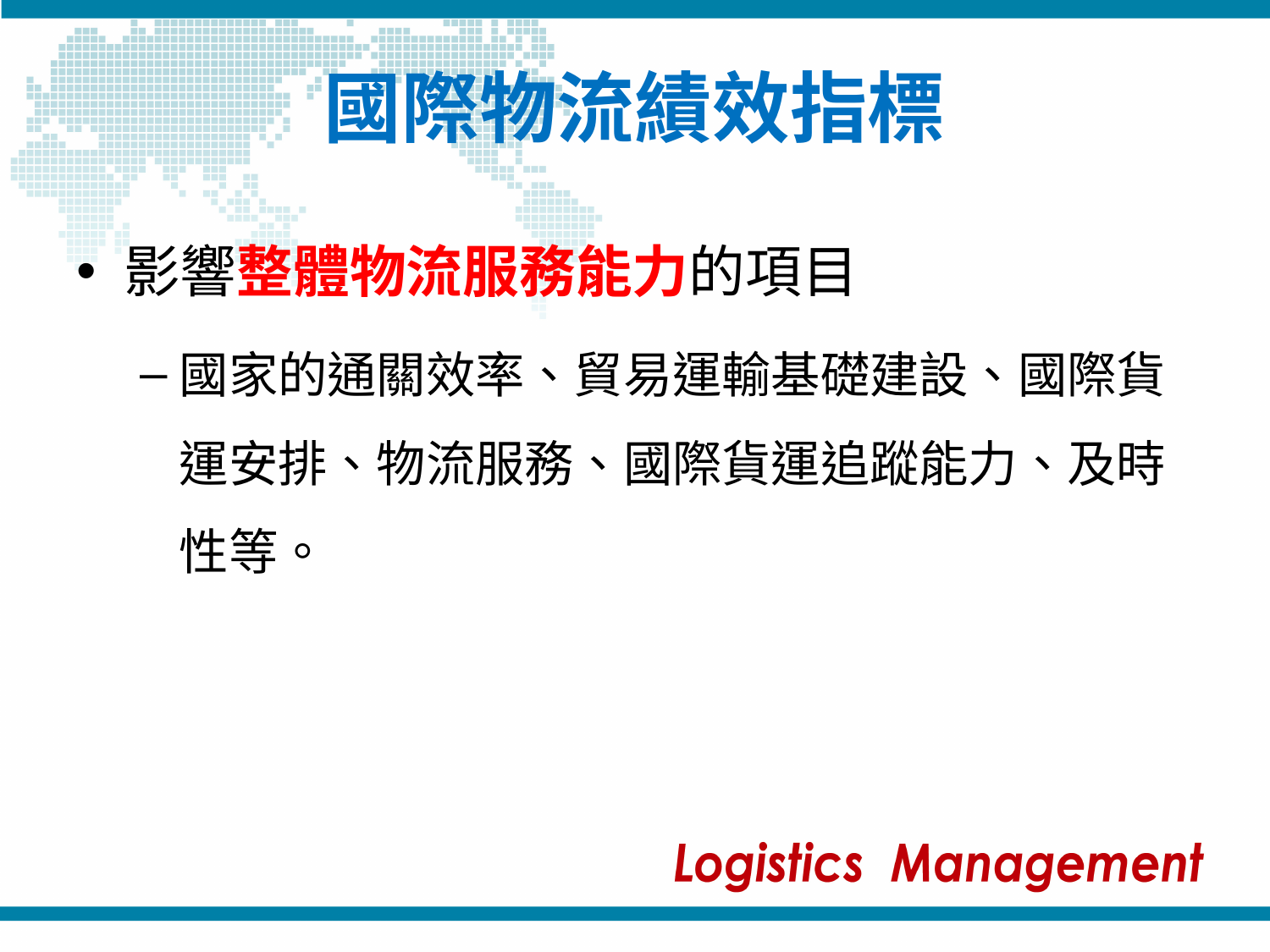

# 國際物流績效指標
影響整體物流服務能力的項目
國家的通關效率、貿易運輸基礎建設、國際貨運安排、物流服務、國際貨運追蹤能力、及時性等。